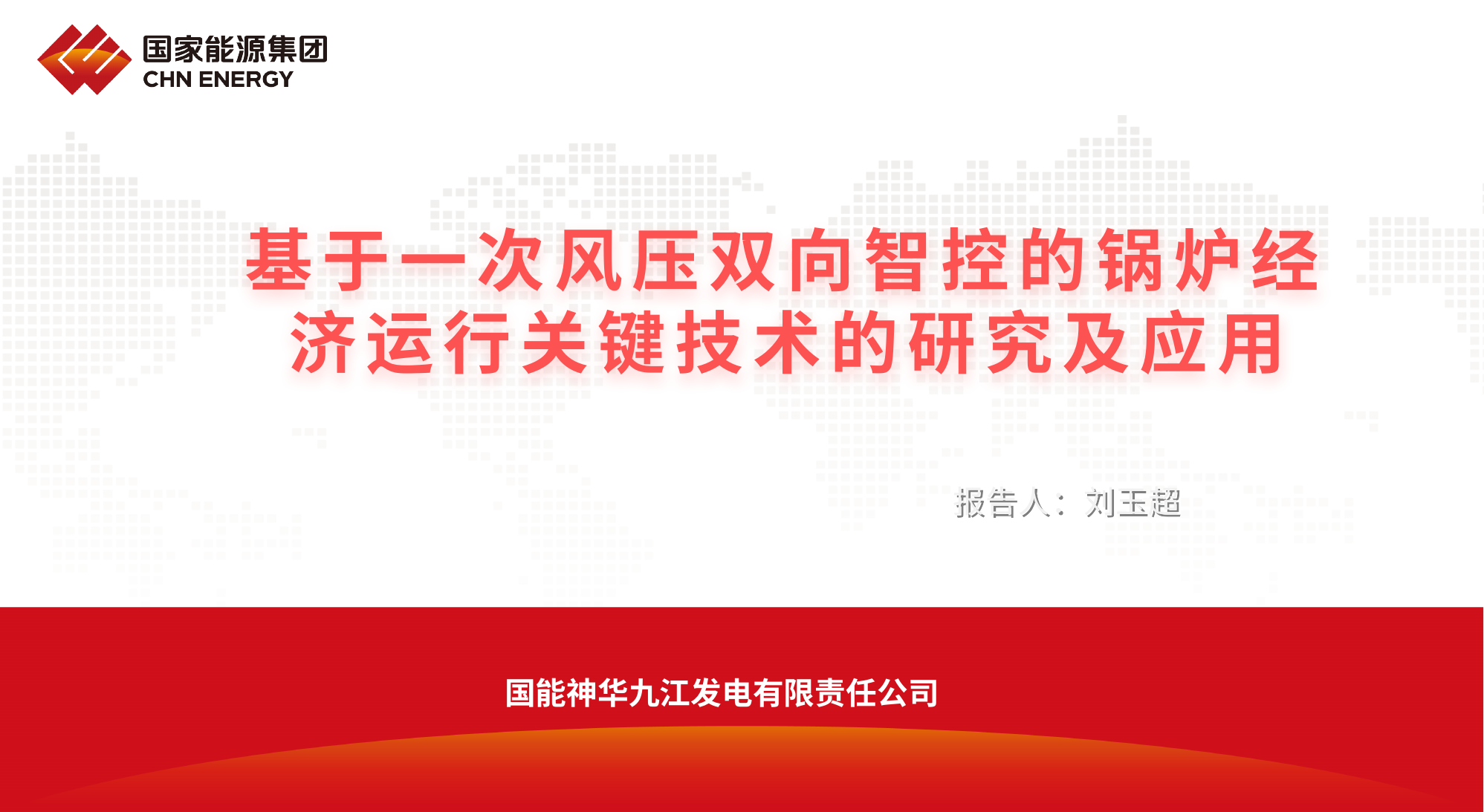

# 基于一次风压双向智控的锅炉经济运行关键技术的研究及应用
报告人：刘玉超
国能神华九江发电有限责任公司